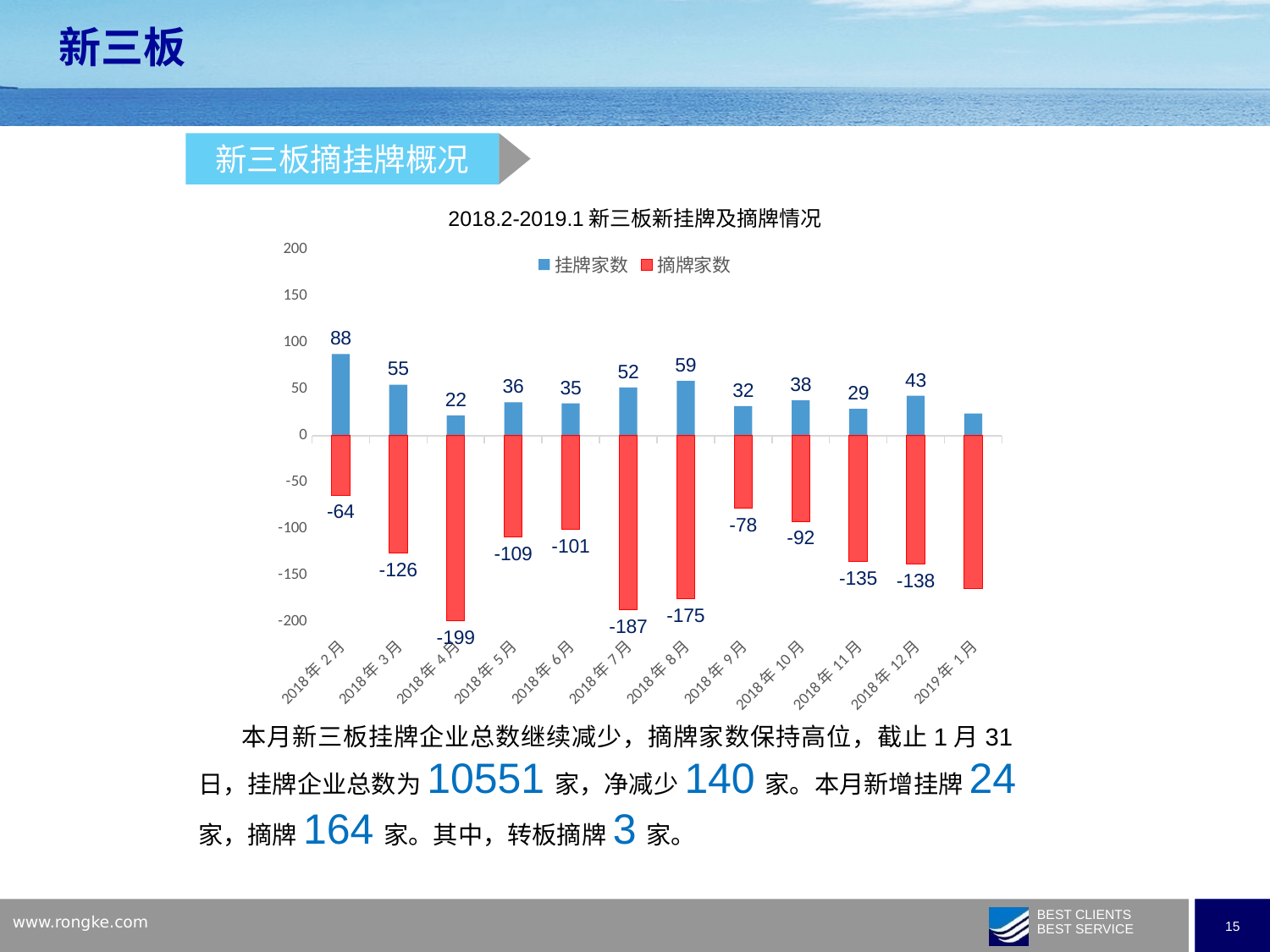

新三板
新三板摘挂牌概况

### Chart: 2018.2-2019.1新三板新挂牌及摘牌情况

| Category | 挂牌家数 | 摘牌家数 |
|---|---|---|
| 43466 | 24.0 | -164.0 |
| 43435 | 43.0 | -138.0 |
| 43405 | 29.0 | -135.0 |
| 43374 | 38.0 | -92.0 |
| 43344 | 32.0 | -78.0 |
| 43313 | 59.0 | -175.0 |
| 43282 | 52.0 | -187.0 |
| 43252 | 35.0 | -101.0 |
| 43221 | 36.0 | -109.0 |
| 43220 | 22.0 | -199.0 |
| 43190 | 55.0 | -126.0 |
| 43159 | 88.0 | -64.0 |
      本月新三板挂牌企业总数继续减少，摘牌家数保持高位，截止1月31日，挂牌企业总数为10551家，净减少140家。本月新增挂牌24家，摘牌164家。其中，转板摘牌3家。